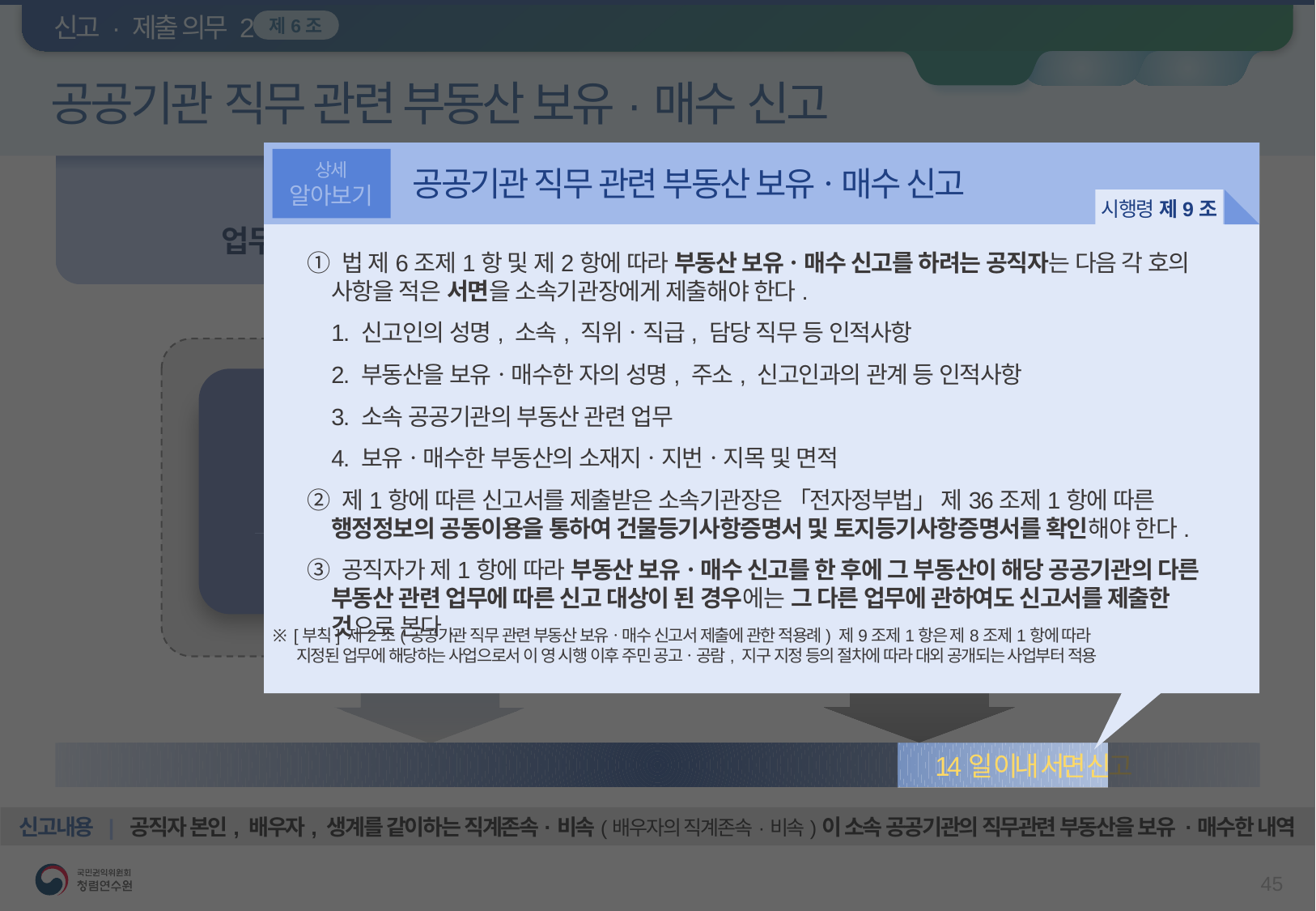

신고 · 제출 의무 2
개요

조치

예시

공공기관 직무 관련 부동산 보유·매수 신고
제6조

상세
알아보기
공공기관 직무 관련 부동산 보유ㆍ매수 신고
시행령 제9조

① 법 제6조제1항 및 제2항에 따라 부동산 보유ㆍ매수 신고를 하려는 공직자는 다음 각 호의 사항을 적은 서면을 소속기관장에게 제출해야 한다.
	1. 신고인의 성명, 소속, 직위ㆍ직급, 담당 직무 등 인적사항
	2. 부동산을 보유ㆍ매수한 자의 성명, 주소, 신고인과의 관계 등 인적사항
	3. 소속 공공기관의 부동산 관련 업무
	4. 보유ㆍ매수한 부동산의 소재지ㆍ지번ㆍ지목 및 면적
② 제1항에 따른 신고서를 제출받은 소속기관장은 「전자정부법」 제36조제1항에 따른 행정정보의 공동이용을 통하여 건물등기사항증명서 및 토지등기사항증명서를 확인해야 한다.
③ 공직자가 제1항에 따라 부동산 보유ㆍ매수 신고를 한 후에 그 부동산이 해당 공공기관의 다른 부동산 관련 업무에 따른 신고 대상이 된 경우에는 그 다른 업무에 관하여도 신고서를 제출한 것으로 본다.

공직자(배우자, 생계를 같이하는 직계존속·비속 등 포함)가
업무 관련 부동산을 보유·매수하는 경우, 그 사실을 소속기관장에게 신고
제6조제2항에서 규정

제6조제1항에서 규정

택지개발, 지구 지정 등
대통령령으로 정하는
부동산 개발 업무를 하는 공공기관에
소속된 모든 공직자
부동산을
직접 취급하는 공공기관에
소속된 모든 공직자
한국토지주택공사(LH), 새만금개발공사 등 대통령령으로 정하는 기관
공공주택지구조성사업, 재개발사업, 국가산업단지 개발사업 등

※  [부칙] 제2조(공공기관 직무 관련 부동산 보유ㆍ매수 신고서 제출에 관한 적용례) 제9조제1항은 제8조제1항에 따라
 지정된 업무에 해당하는 사업으로서 이 영 시행 이후 주민 공고ㆍ공람, 지구 지정 등의 절차에 따라 대외 공개되는 사업부터 적용
업무와 관련된 부동산을 보유한 사실을 알게 된 날 /  매수 후 등기를 완료한 날부터 14일 이내 서면 신고
신고내용  |  공직자 본인, 배우자, 생계를 같이하는 직계존속·비속(배우자의 직계존속·비속)이 소속 공공기관의 직무관련 부동산을 보유 ·매수한 내역
45